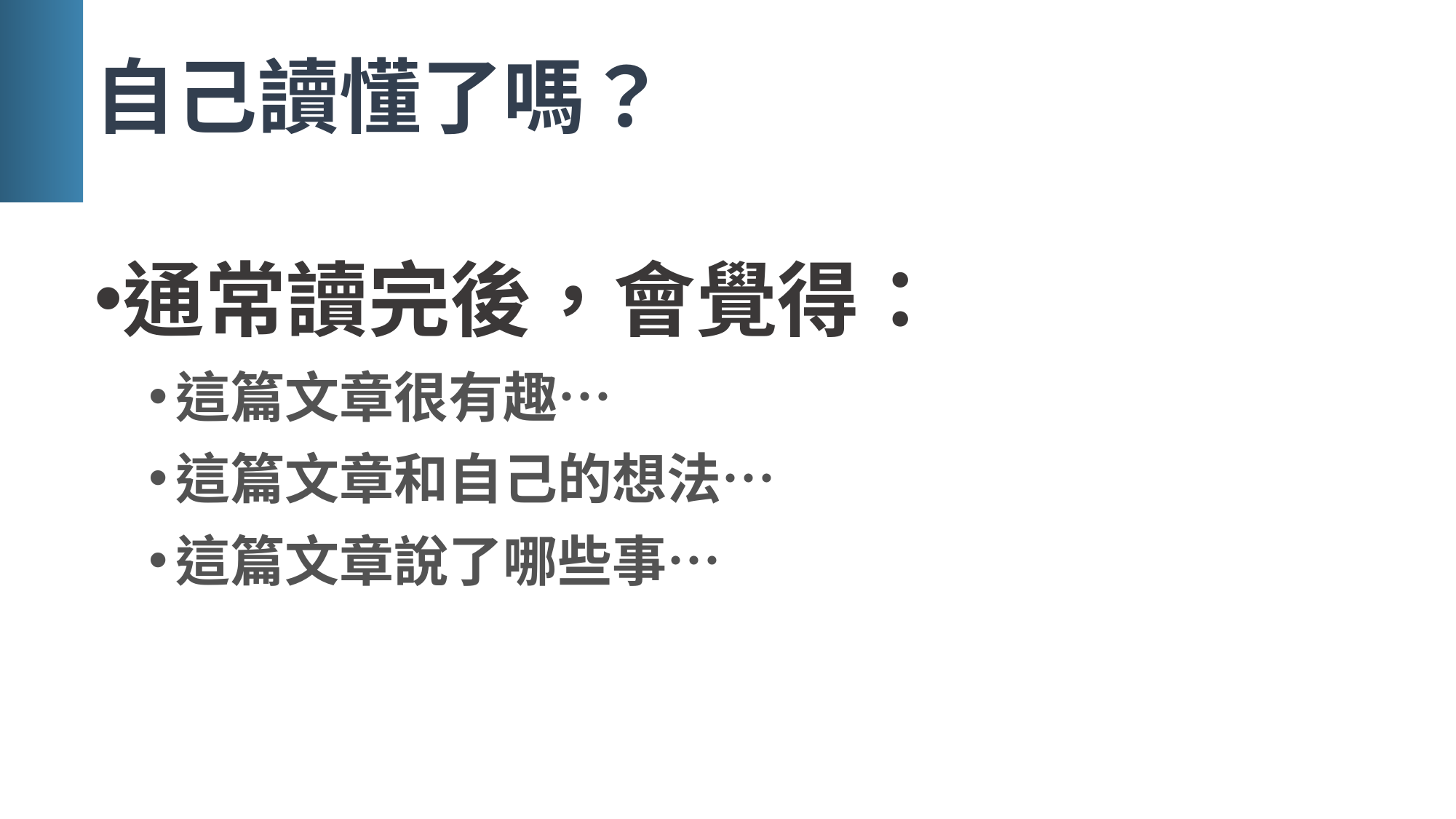

# 自己讀懂了嗎？
通常讀完後，會覺得：
這篇文章很有趣…
這篇文章和自己的想法…
這篇文章說了哪些事…